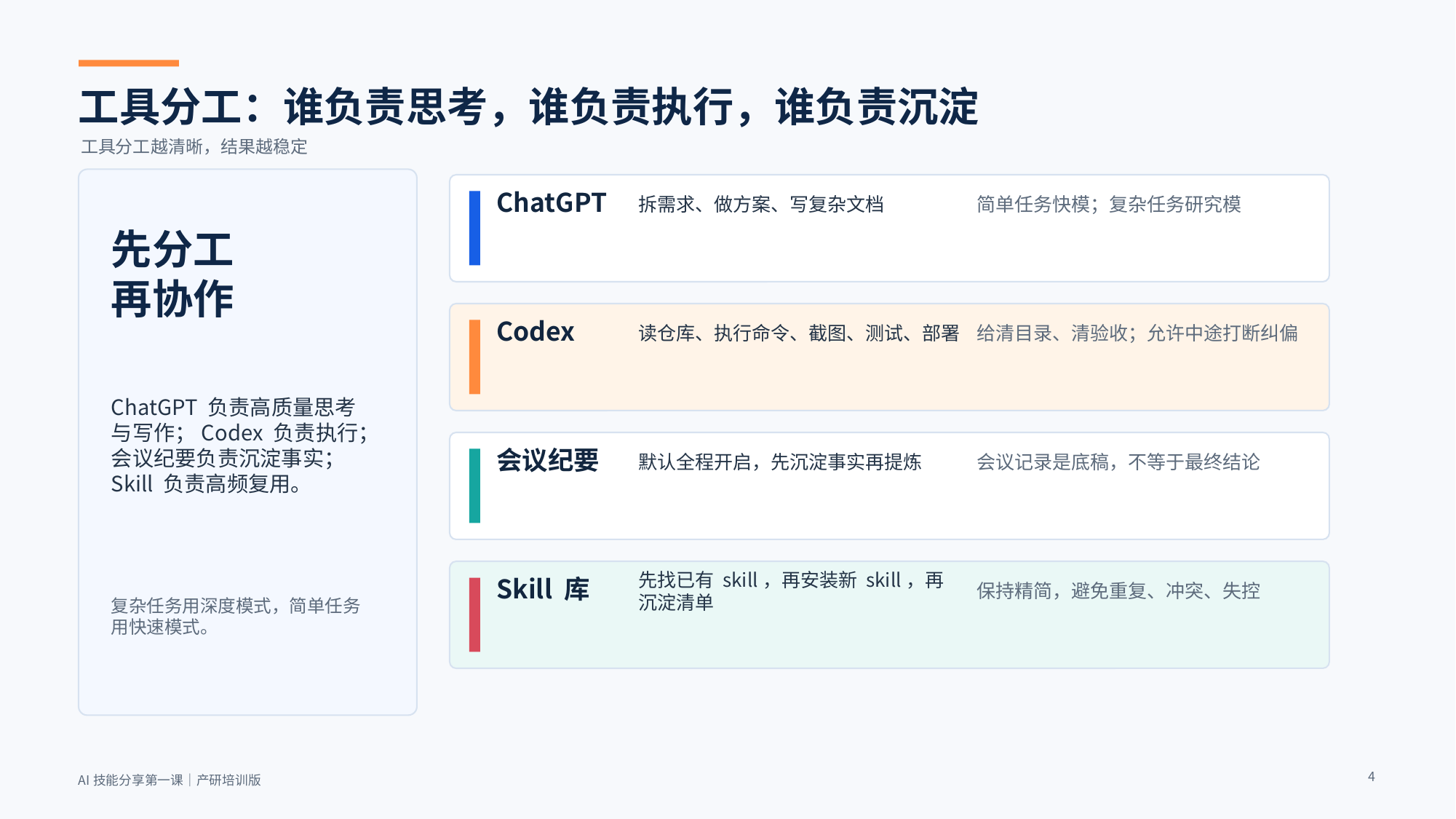

工具分工：谁负责思考，谁负责执行，谁负责沉淀
工具分工越清晰，结果越稳定

ChatGPT
拆需求、做方案、写复杂文档
简单任务快模；复杂任务研究模

先分工
再协作

Codex
读仓库、执行命令、截图、测试、部署
给清目录、清验收；允许中途打断纠偏

ChatGPT 负责高质量思考与写作；Codex 负责执行；会议纪要负责沉淀事实；Skill 负责高频复用。

会议纪要
默认全程开启，先沉淀事实再提炼
会议记录是底稿，不等于最终结论

Skill 库
先找已有 skill，再安装新 skill，再沉淀清单
保持精简，避免重复、冲突、失控

复杂任务用深度模式，简单任务用快速模式。
4
AI技能分享第一课｜产研培训版